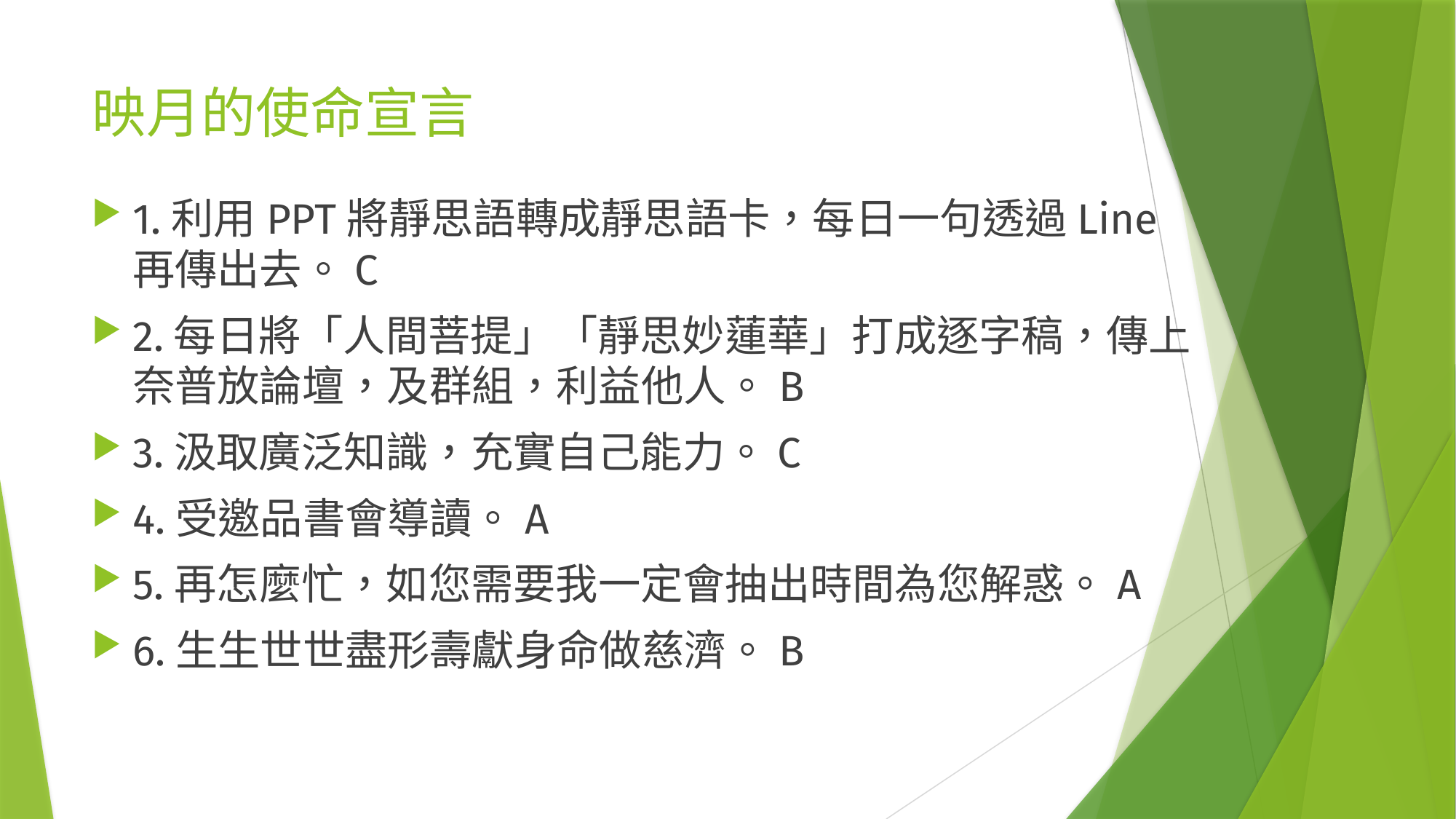

# 映月的使命宣言
1.利用PPT將靜思語轉成靜思語卡，每日一句透過Line再傳出去。C
2.每日將「人間菩提」「靜思妙蓮華」打成逐字稿，傳上奈普放論壇，及群組，利益他人。B
3.汲取廣泛知識，充實自己能力。C
4.受邀品書會導讀。A
5.再怎麼忙，如您需要我一定會抽出時間為您解惑。A
6.生生世世盡形壽獻身命做慈濟。B